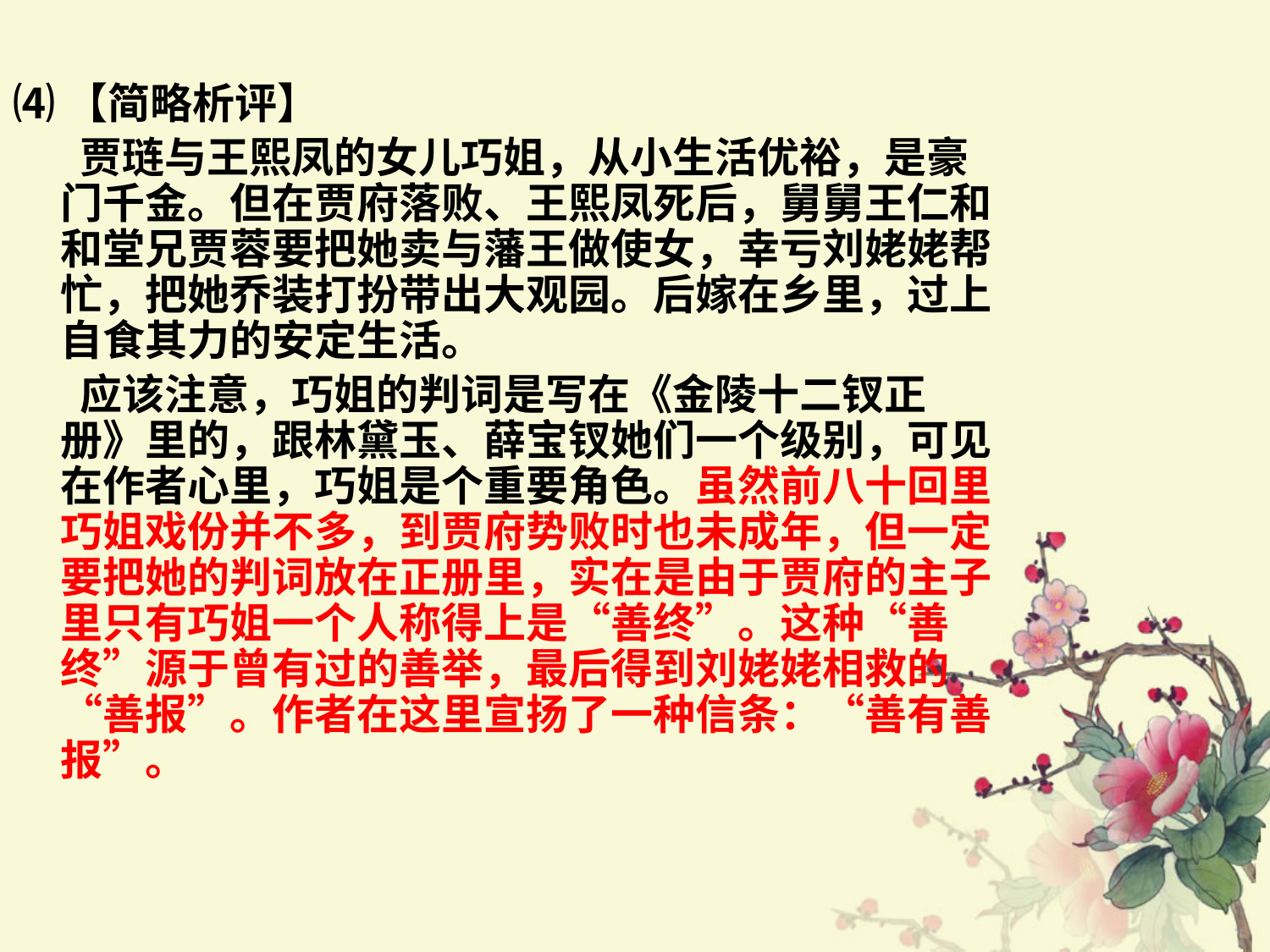

⑷【简略析评】
      贾琏与王熙凤的女儿巧姐，从小生活优裕，是豪门千金。但在贾府落败、王熙凤死后，舅舅王仁和和堂兄贾蓉要把她卖与藩王做使女，幸亏刘姥姥帮忙，把她乔装打扮带出大观园。后嫁在乡里，过上自食其力的安定生活。
      应该注意，巧姐的判词是写在《金陵十二钗正册》里的，跟林黛玉、薛宝钗她们一个级别，可见在作者心里，巧姐是个重要角色。虽然前八十回里巧姐戏份并不多，到贾府势败时也未成年，但一定要把她的判词放在正册里，实在是由于贾府的主子里只有巧姐一个人称得上是“善终”。这种“善终”源于曾有过的善举，最后得到刘姥姥相救的“善报”。作者在这里宣扬了一种信条：“善有善报”。